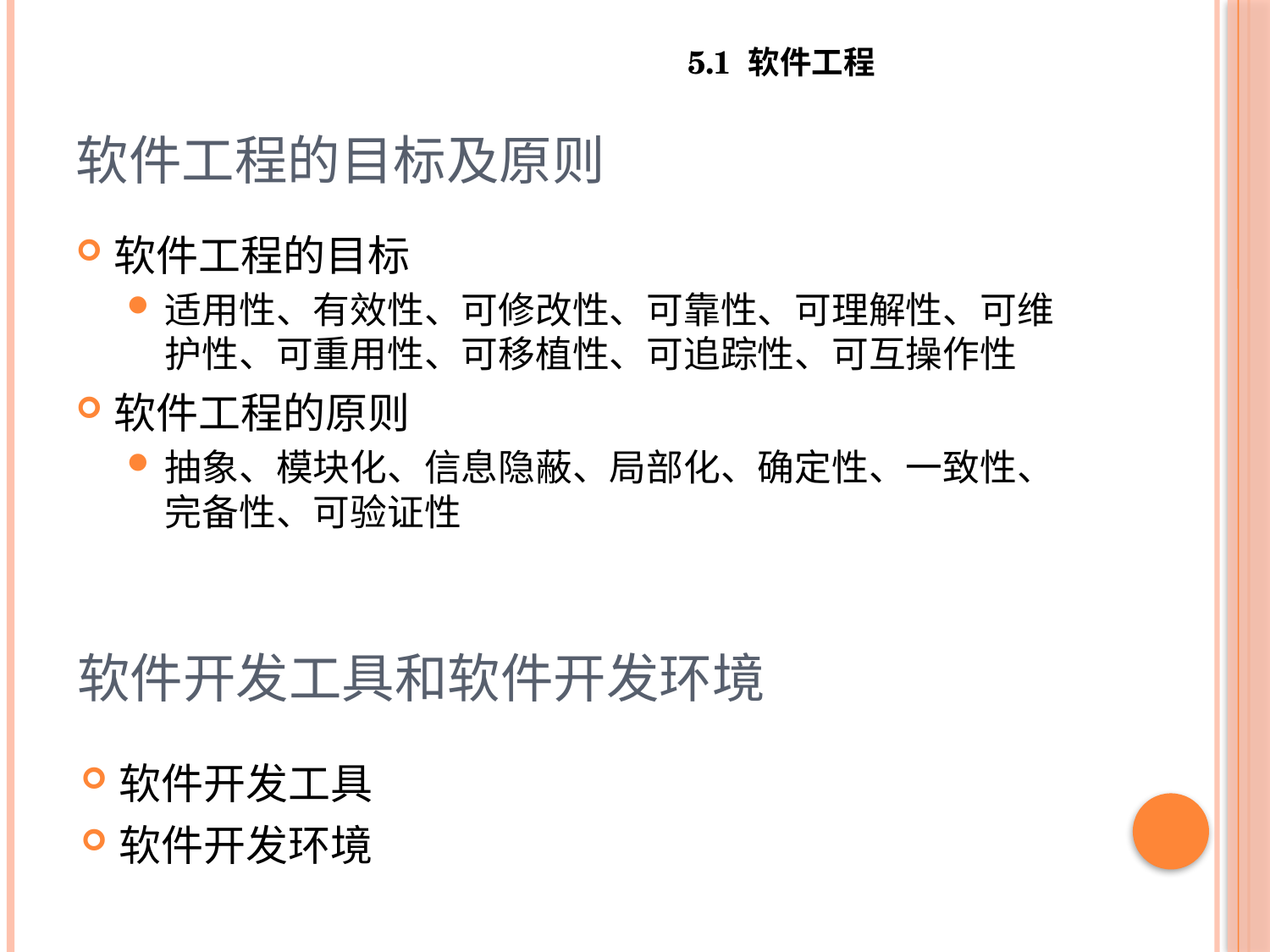

5.1 软件工程
# 软件工程的目标及原则
软件工程的目标
适用性、有效性、可修改性、可靠性、可理解性、可维护性、可重用性、可移植性、可追踪性、可互操作性
软件工程的原则
抽象、模块化、信息隐蔽、局部化、确定性、一致性、完备性、可验证性
软件开发工具和软件开发环境
软件开发工具
软件开发环境